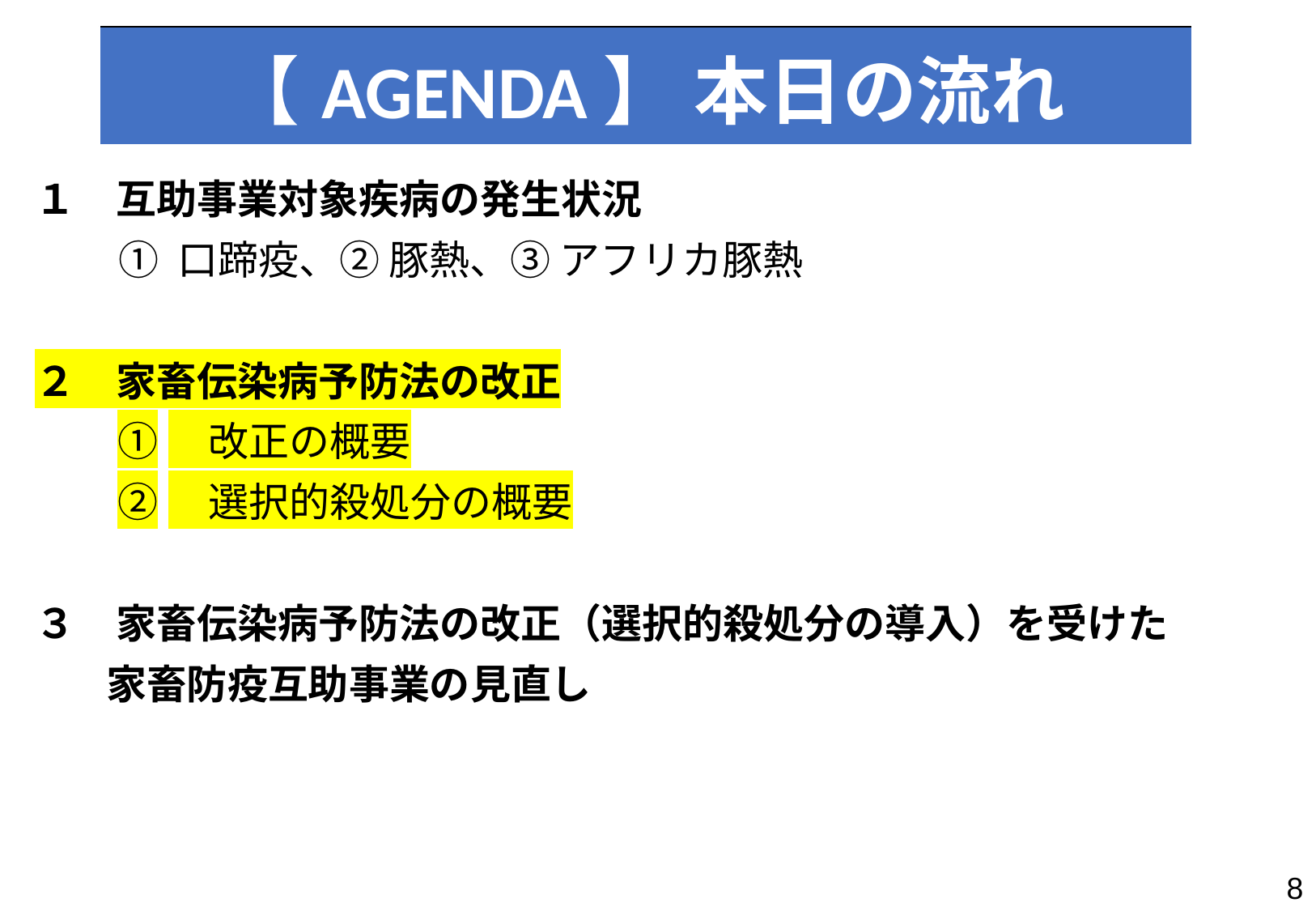

| 【AGENDA】 本日の流れ |
| --- |
１　互助事業対象疾病の発生状況
① 口蹄疫、② 豚熱、③ アフリカ豚熱

２　家畜伝染病予防法の改正
①　改正の概要
②　選択的殺処分の概要

３　家畜伝染病予防法の改正（選択的殺処分の導入）を受けた
家畜防疫互助事業の見直し
8